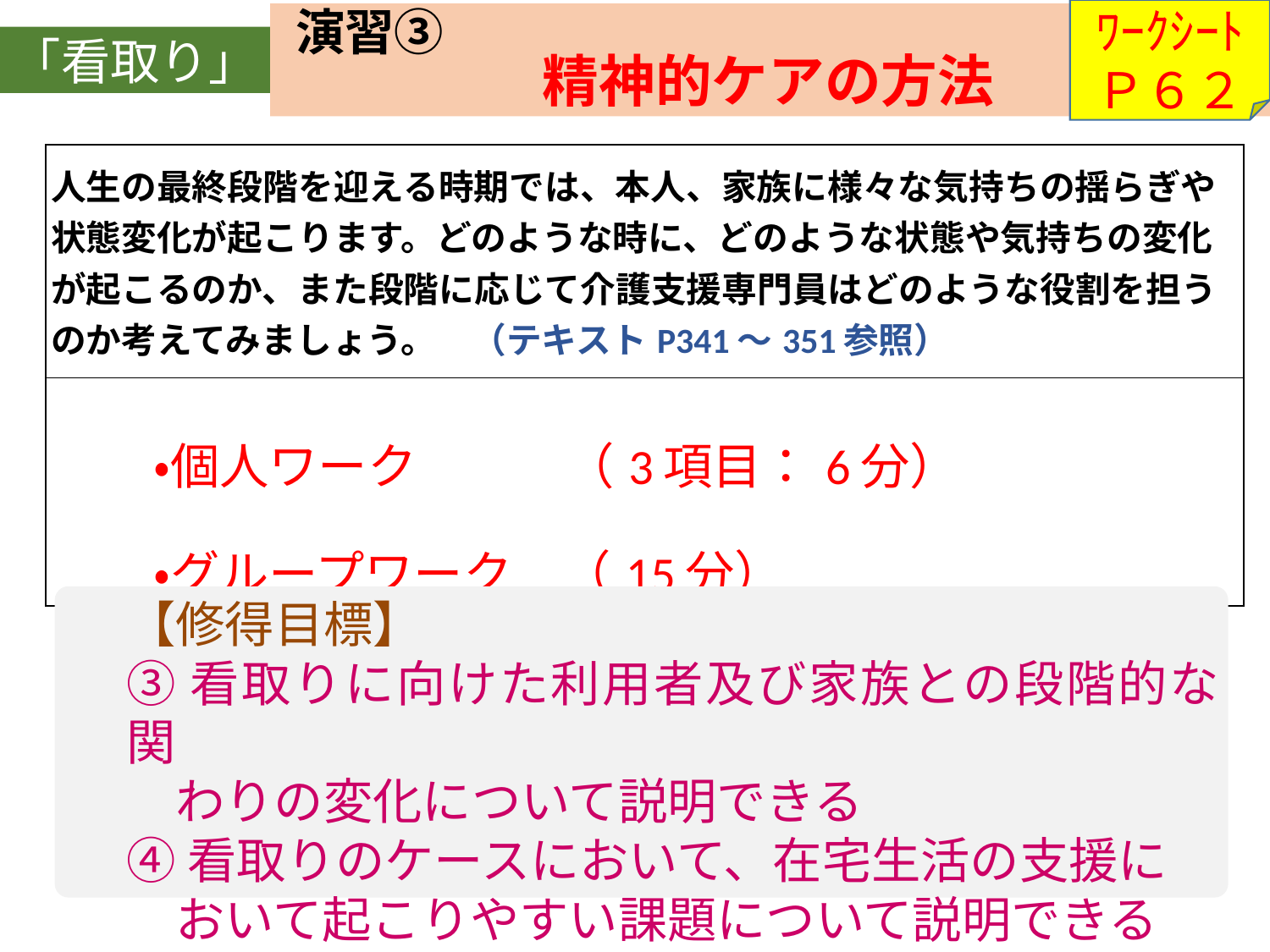

演習➂
　　　　　精神的ケアの方法
ﾜｰｸｼｰﾄ
Ｐ６２
「看取り」
| 人生の最終段階を迎える時期では、本人、家族に様々な気持ちの揺らぎや状態変化が起こります。どのような時に、どのような状態や気持ちの変化が起こるのか、また段階に応じて介護支援専門員はどのような役割を担うのか考えてみましょう。　（テキストP341～351参照） |
| --- |
| ・個人ワーク　　　（3項目：6分）　 　　・グループワーク　（15分） |
【修得目標】
③看取りに向けた利用者及び家族との段階的な関
　わりの変化について説明できる
④看取りのケースにおいて、在宅生活の支援に
　おいて起こりやすい課題について説明できる